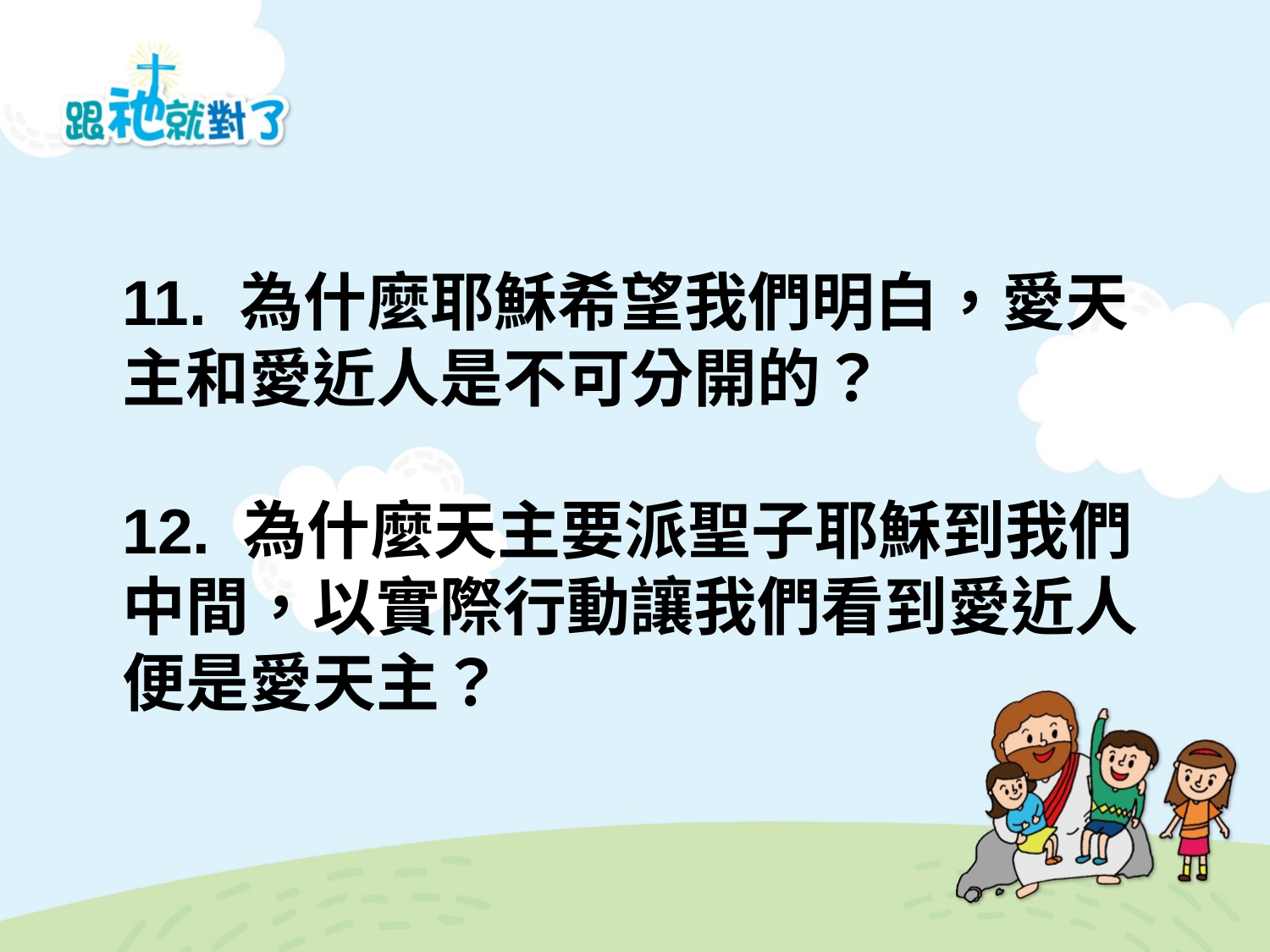

11. 為什麼耶穌希望我們明白，愛天主和愛近人是不可分開的？

12. 為什麼天主要派聖子耶穌到我們中間，以實際行動讓我們看到愛近人便是愛天主？